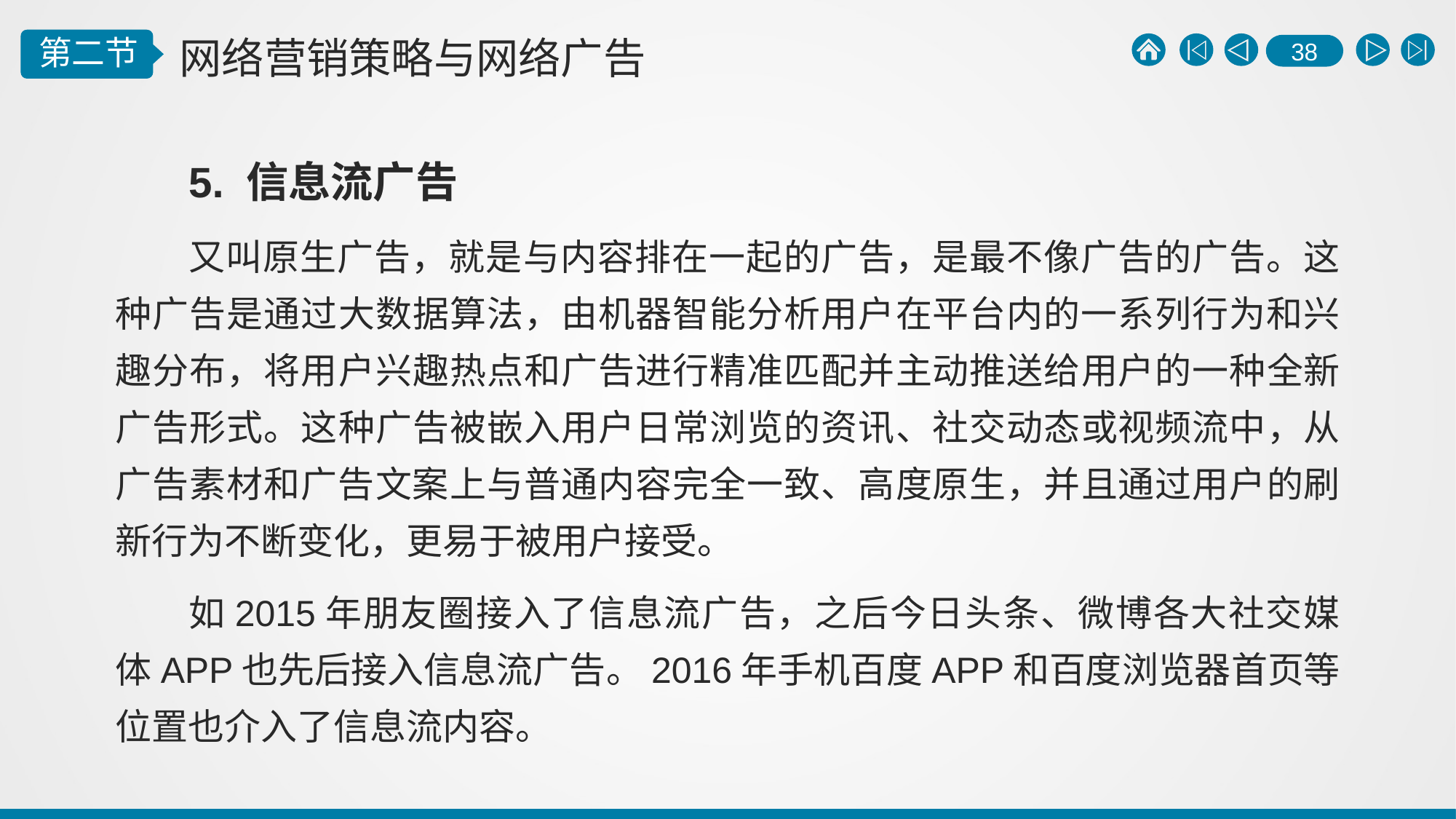

5. 信息流广告
又叫原生广告，就是与内容排在一起的广告，是最不像广告的广告。这种广告是通过大数据算法，由机器智能分析用户在平台内的一系列行为和兴趣分布，将用户兴趣热点和广告进行精准匹配并主动推送给用户的一种全新广告形式。这种广告被嵌入用户日常浏览的资讯、社交动态或视频流中，从广告素材和广告文案上与普通内容完全一致、高度原生，并且通过用户的刷新行为不断变化，更易于被用户接受。
如2015年朋友圈接入了信息流广告，之后今日头条、微博各大社交媒体APP也先后接入信息流广告。2016年手机百度APP和百度浏览器首页等位置也介入了信息流内容。